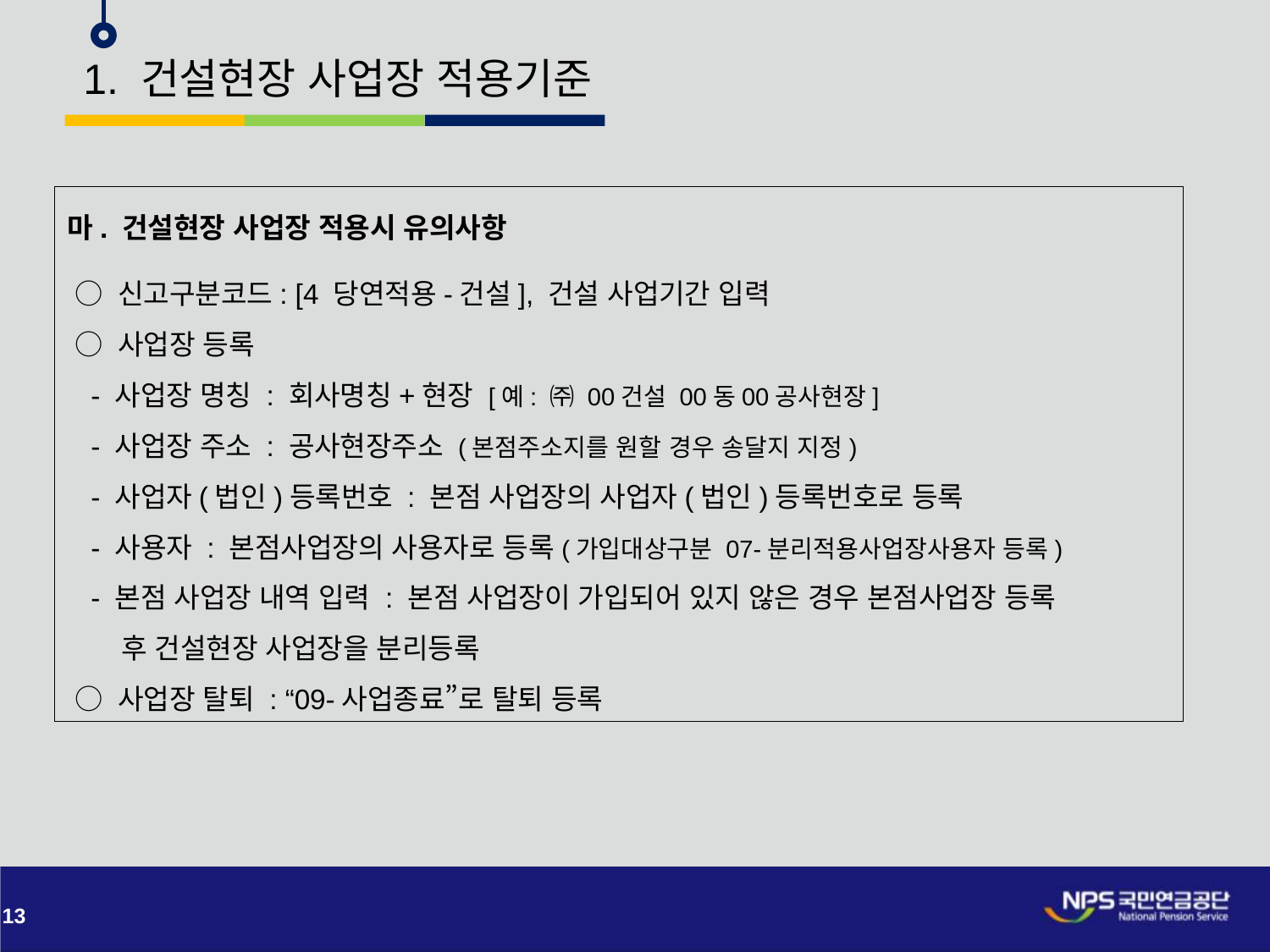

1. 건설현장 사업장 적용기준

마. 건설현장 사업장 적용시 유의사항

 ○ 신고구분코드: [4 당연적용-건설], 건설 사업기간 입력
 ○ 사업장 등록
   - 사업장 명칭 : 회사명칭+현장 [예: ㈜ 00건설 00동00공사현장]
   - 사업장 주소 : 공사현장주소 (본점주소지를 원할 경우 송달지 지정)
   - 사업자(법인)등록번호 : 본점 사업장의 사업자(법인)등록번호로 등록
   - 사용자 : 본점사업장의 사용자로 등록(가입대상구분 07-분리적용사업장사용자 등록)
   - 본점 사업장 내역 입력 : 본점 사업장이 가입되어 있지 않은 경우 본점사업장 등록
      후 건설현장 사업장을 분리등록
 ○ 사업장 탈퇴 : “09-사업종료”로 탈퇴 등록